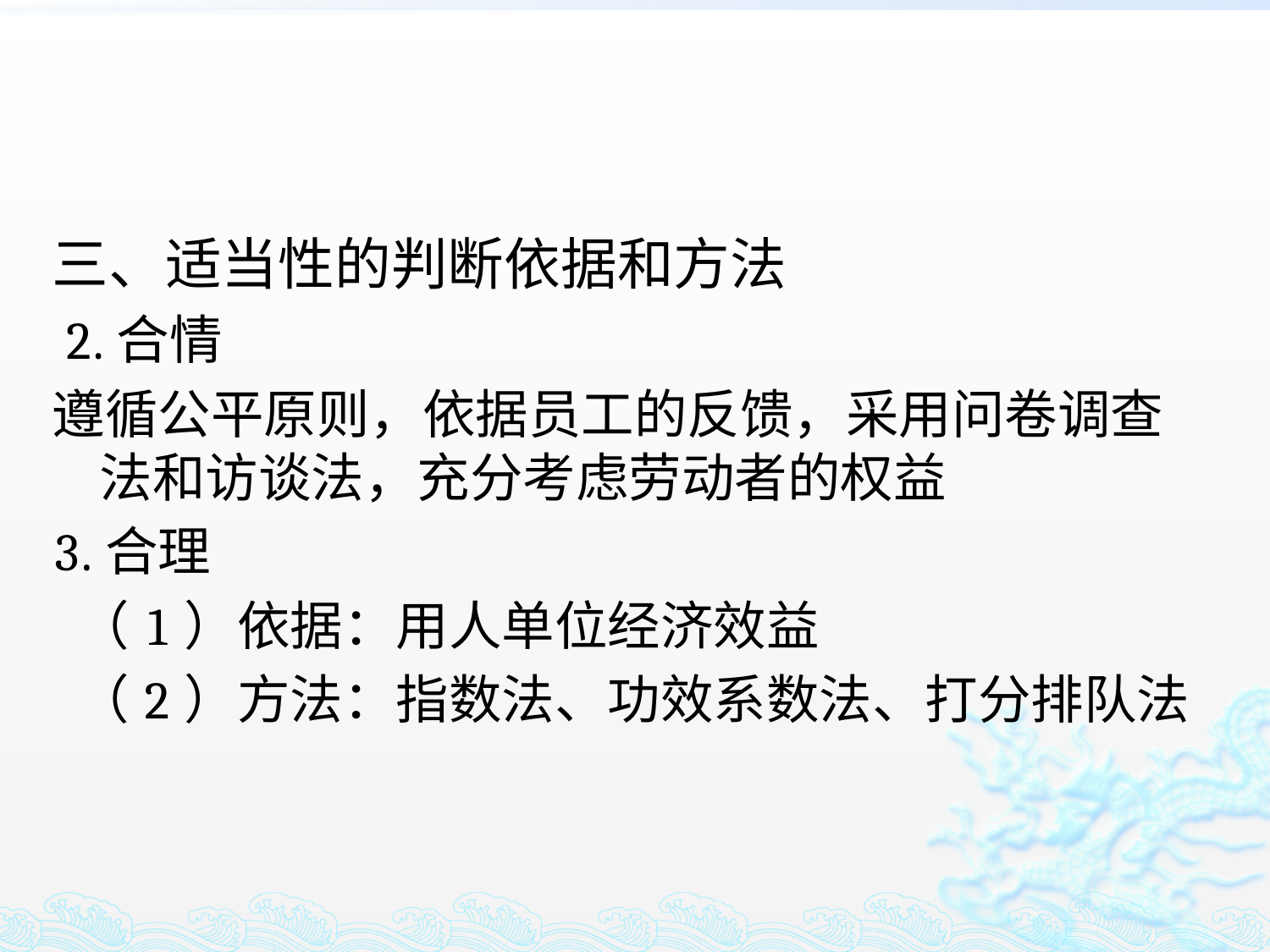

#
三、适当性的判断依据和方法
 2.合情
遵循公平原则，依据员工的反馈，采用问卷调查法和访谈法，充分考虑劳动者的权益
3.合理
 （1）依据：用人单位经济效益
 （2）方法：指数法、功效系数法、打分排队法